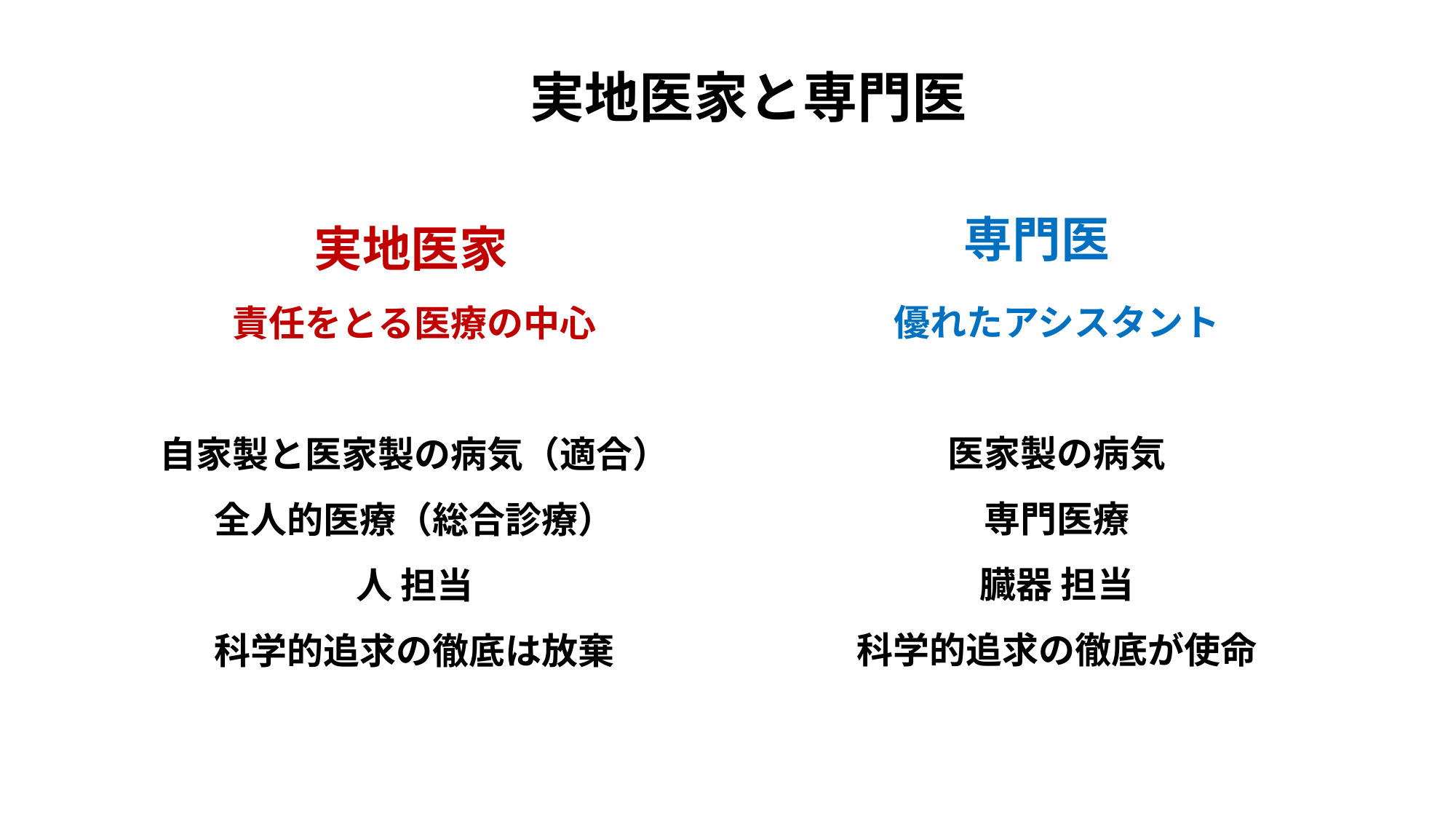

実地医家と専門医
専門医
実地医家
優れたアシスタント

医家製の病気
専門医療
臓器 担当
科学的追求の徹底が使命
責任をとる医療の中心

自家製と医家製の病気（適合）
全人的医療（総合診療）
人 担当
科学的追求の徹底は放棄